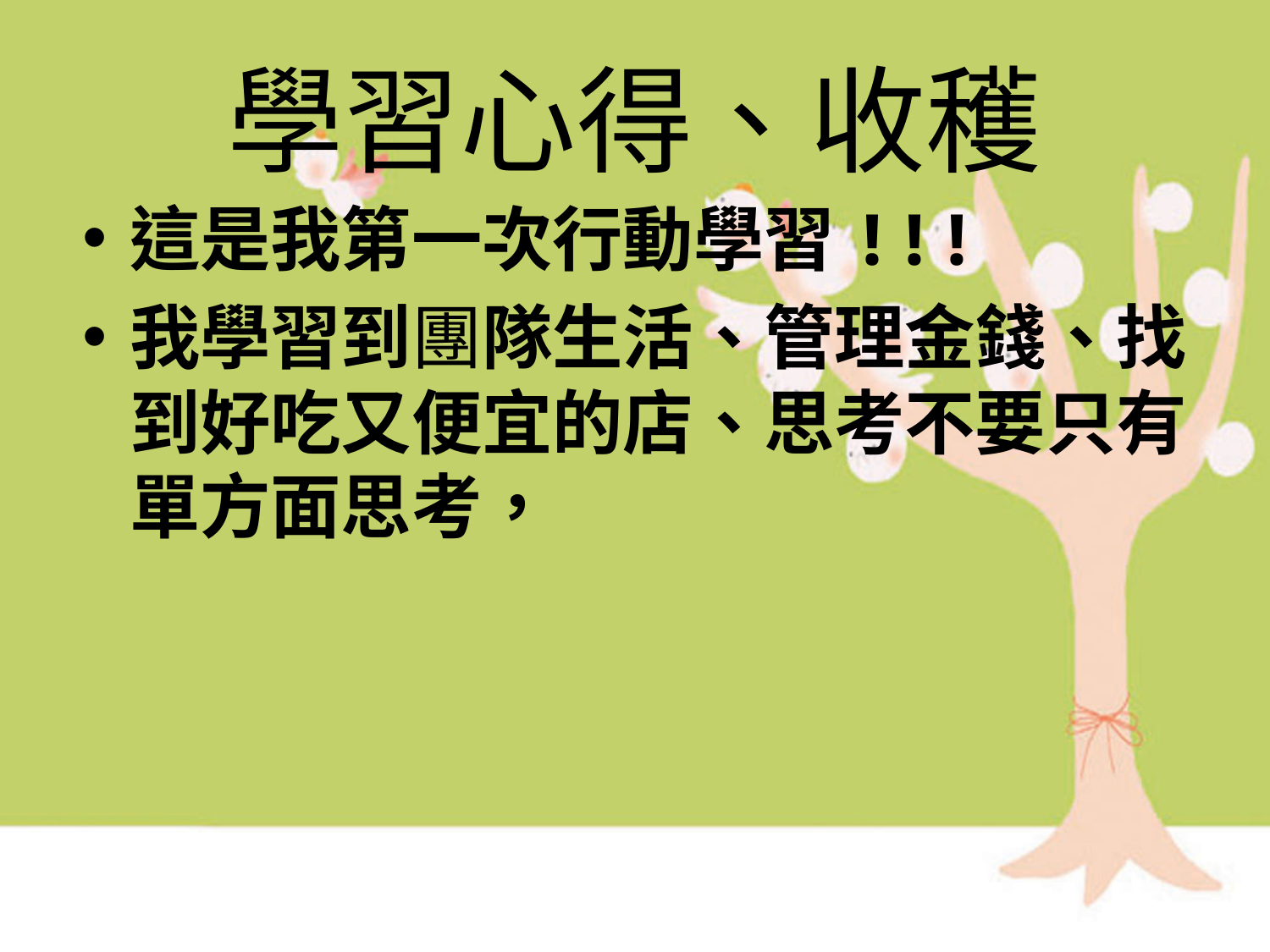

# 學習心得、收穫
這是我第一次行動學習!!!
我學習到團隊生活、管理金錢、找到好吃又便宜的店、思考不要只有單方面思考，